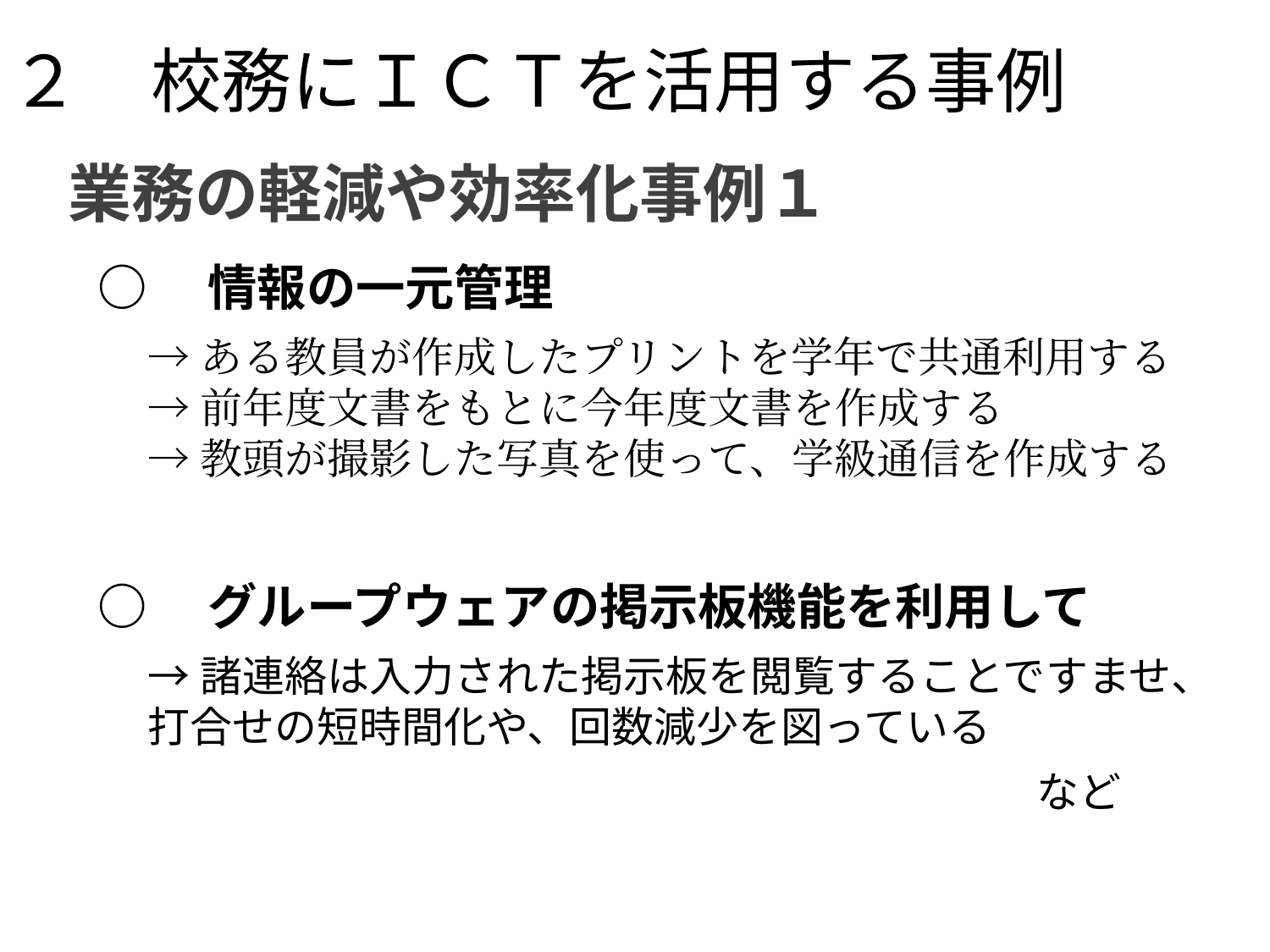

# ２　校務にＩＣＴを活用する事例
業務の軽減や効率化事例１
○　情報の一元管理
→ある教員が作成したプリントを学年で共通利用する
→前年度文書をもとに今年度文書を作成する
→教頭が撮影した写真を使って、学級通信を作成する
○　グループウェアの掲示板機能を利用して
→諸連絡は入力された掲示板を閲覧することですませ、打合せの短時間化や、回数減少を図っている
など